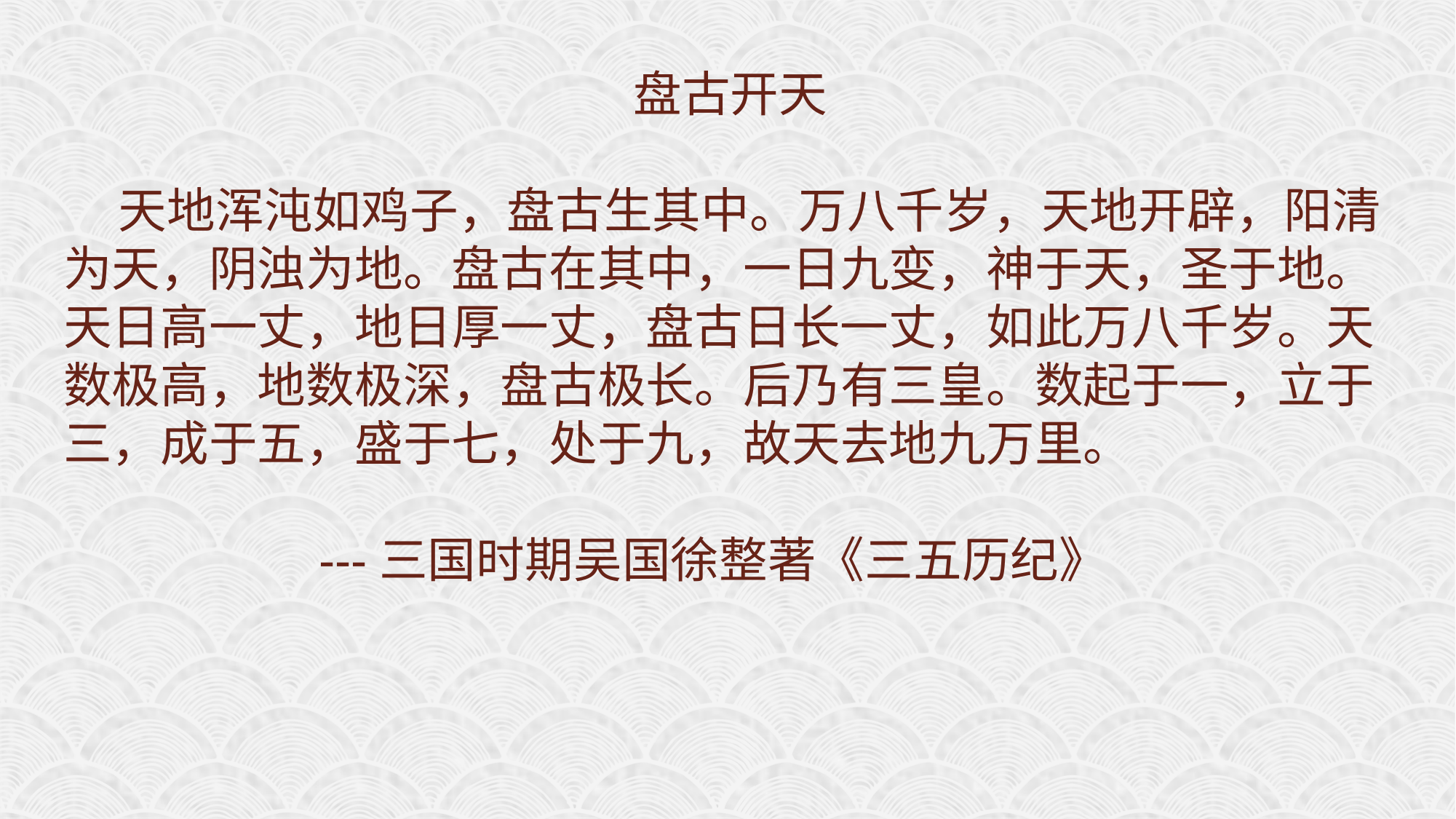

盘古开天

    天地浑沌如鸡子，盘古生其中。万八千岁，天地开辟，阳清为天，阴浊为地。盘古在其中，一日九变，神于天，圣于地。天日高一丈，地日厚一丈，盘古日长一丈，如此万八千岁。天数极高，地数极深，盘古极长。后乃有三皇。数起于一，立于三，成于五，盛于七，处于九，故天去地九万里。

                   ---三国时期吴国徐整著《三五历纪》